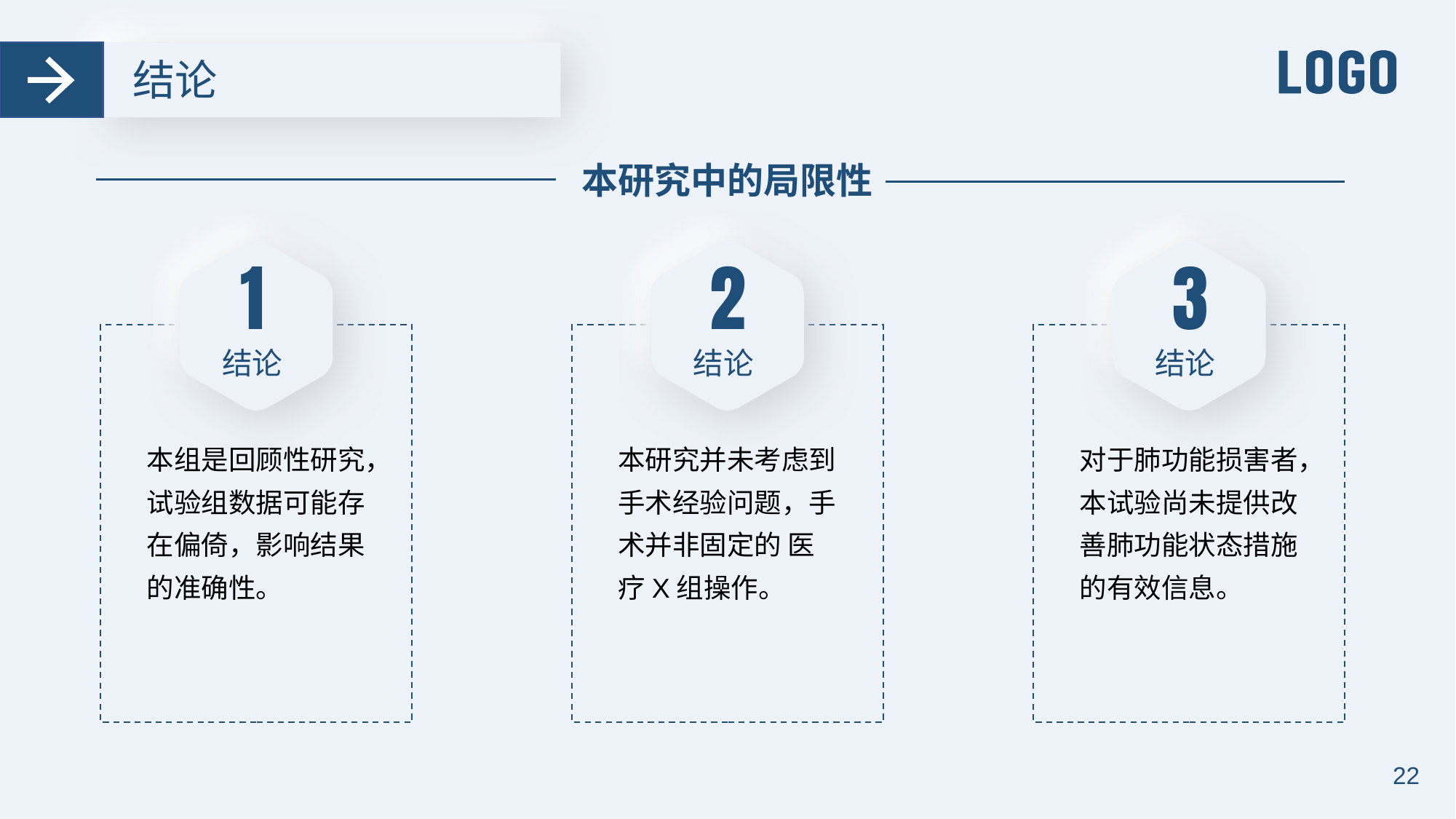

结论

本研究中的局限性

1
结论

本组是回顾性研究，试验组数据可能存在偏倚，影响结果的准确性。

2
结论

本研究并未考虑到手术经验问题，手术并非固定的 医疗X组操作。

3
结论

对于肺功能损害者，本试验尚未提供改善肺功能状态措施的有效信息。